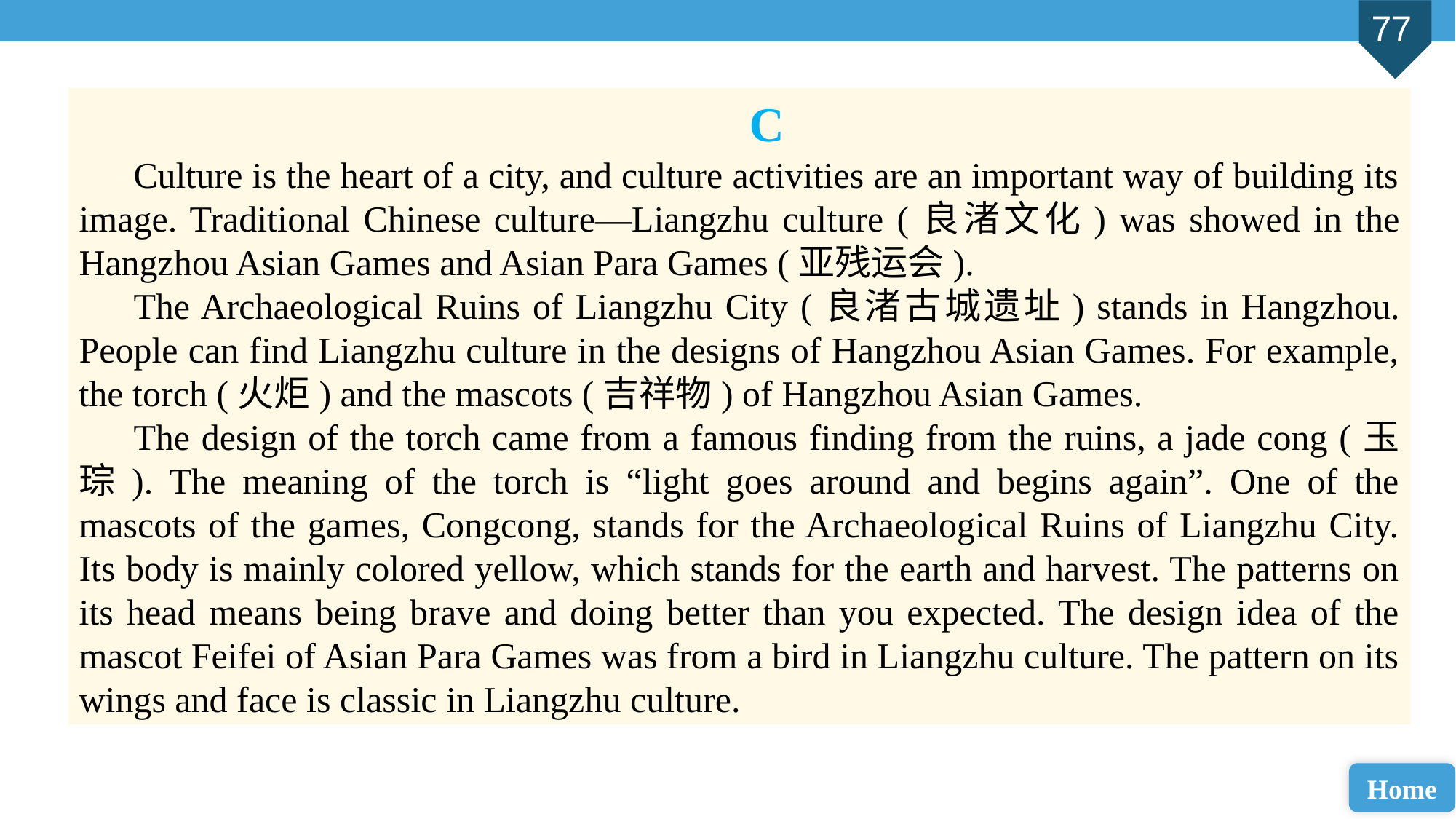

C
Culture is the heart of a city, and culture activities are an important way of building its image. Traditional Chinese culture—Liangzhu culture (良渚文化) was showed in the Hangzhou Asian Games and Asian Para Games (亚残运会).
The Archaeological Ruins of Liangzhu City (良渚古城遗址) stands in Hangzhou. People can find Liangzhu culture in the designs of Hangzhou Asian Games. For example, the torch (火炬) and the mascots (吉祥物) of Hangzhou Asian Games.
The design of the torch came from a famous finding from the ruins, a jade cong (玉琮). The meaning of the torch is “light goes around and begins again”. One of the mascots of the games, Congcong, stands for the Archaeological Ruins of Liangzhu City. Its body is mainly colored yellow, which stands for the earth and harvest. The patterns on its head means being brave and doing better than you expected. The design idea of the mascot Feifei of Asian Para Games was from a bird in Liangzhu culture. The pattern on its wings and face is classic in Liangzhu culture.